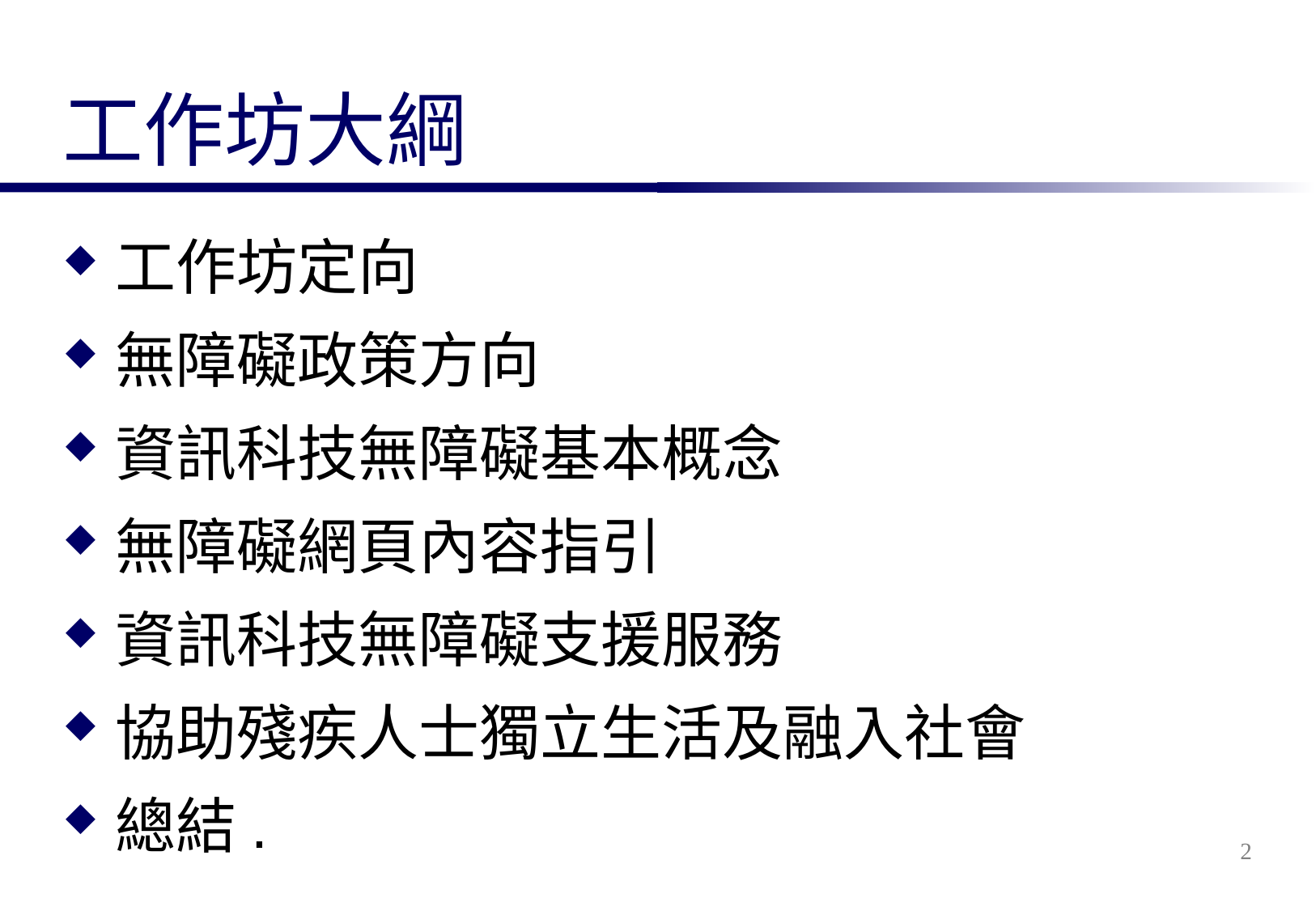

# 工作坊大綱
工作坊定向
無障礙政策方向
資訊科技無障礙基本概念
無障礙網頁內容指引
資訊科技無障礙支援服務
協助殘疾人士獨立生活及融入社會
總結.

2